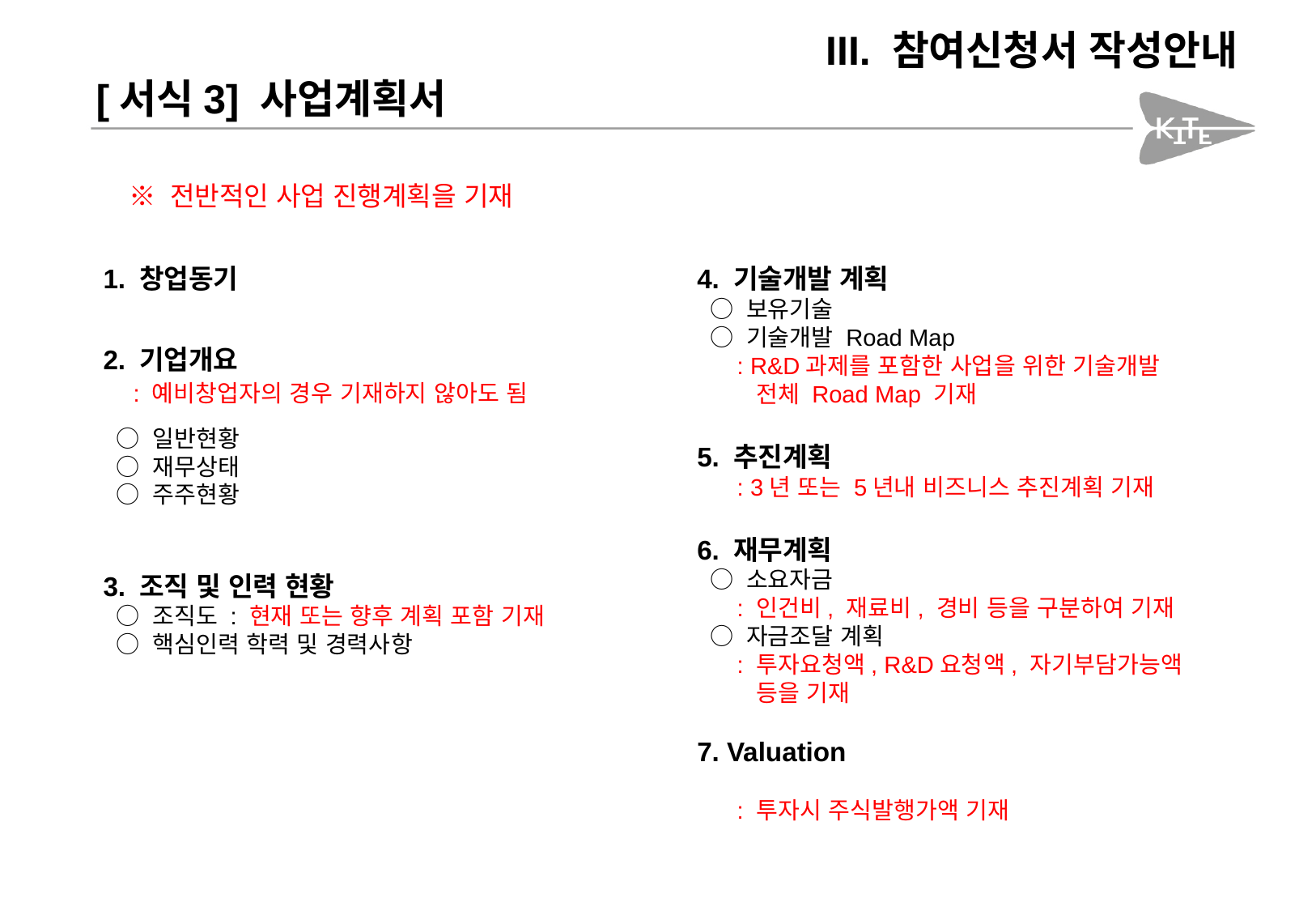

III. 참여신청서 작성안내
[서식3] 사업계획서
※ 전반적인 사업 진행계획을 기재
1. 창업동기

2. 기업개요
    : 예비창업자의 경우 기재하지 않아도 됨

  ○ 일반현황
  ○ 재무상태
  ○ 주주현황

3. 조직 및 인력 현황
  ○ 조직도 : 현재 또는 향후 계획 포함 기재
  ○ 핵심인력 학력 및 경력사항
4. 기술개발 계획
  ○ 보유기술
  ○ 기술개발 Road Map
      : R&D과제를 포함한 사업을 위한 기술개발
        전체 Road Map 기재
5. 추진계획
      : 3년 또는 5년내 비즈니스 추진계획 기재
6. 재무계획
  ○ 소요자금
      : 인건비, 재료비, 경비 등을 구분하여 기재
  ○ 자금조달 계획
      : 투자요청액, R&D요청액, 자기부담가능액
        등을 기재

7. Valuation
      : 투자시 주식발행가액 기재